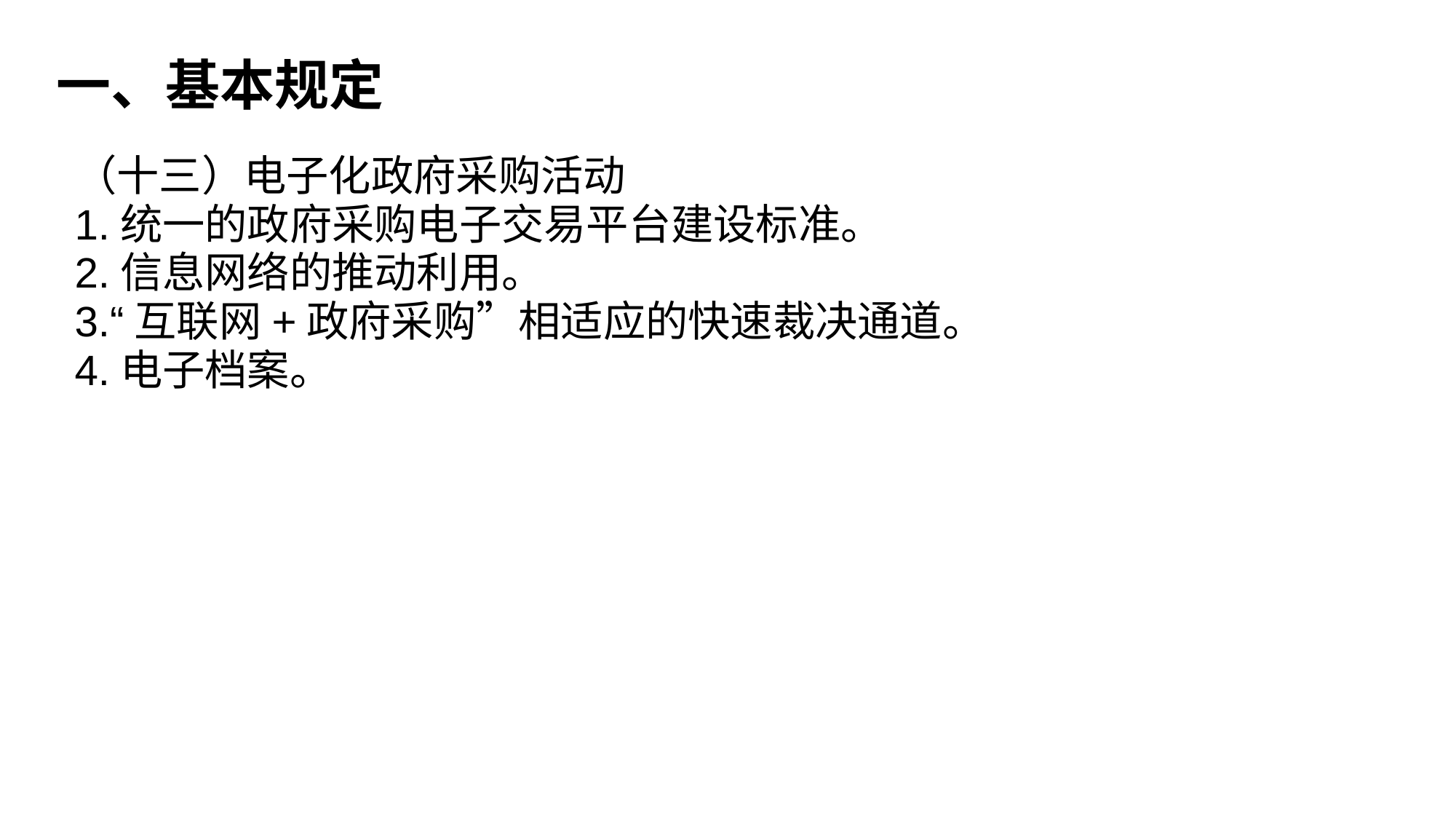

一、基本规定
（十三）电子化政府采购活动
1.统一的政府采购电子交易平台建设标准。
2.信息网络的推动利用。
3.“互联网+政府采购”相适应的快速裁决通道。
4.电子档案。